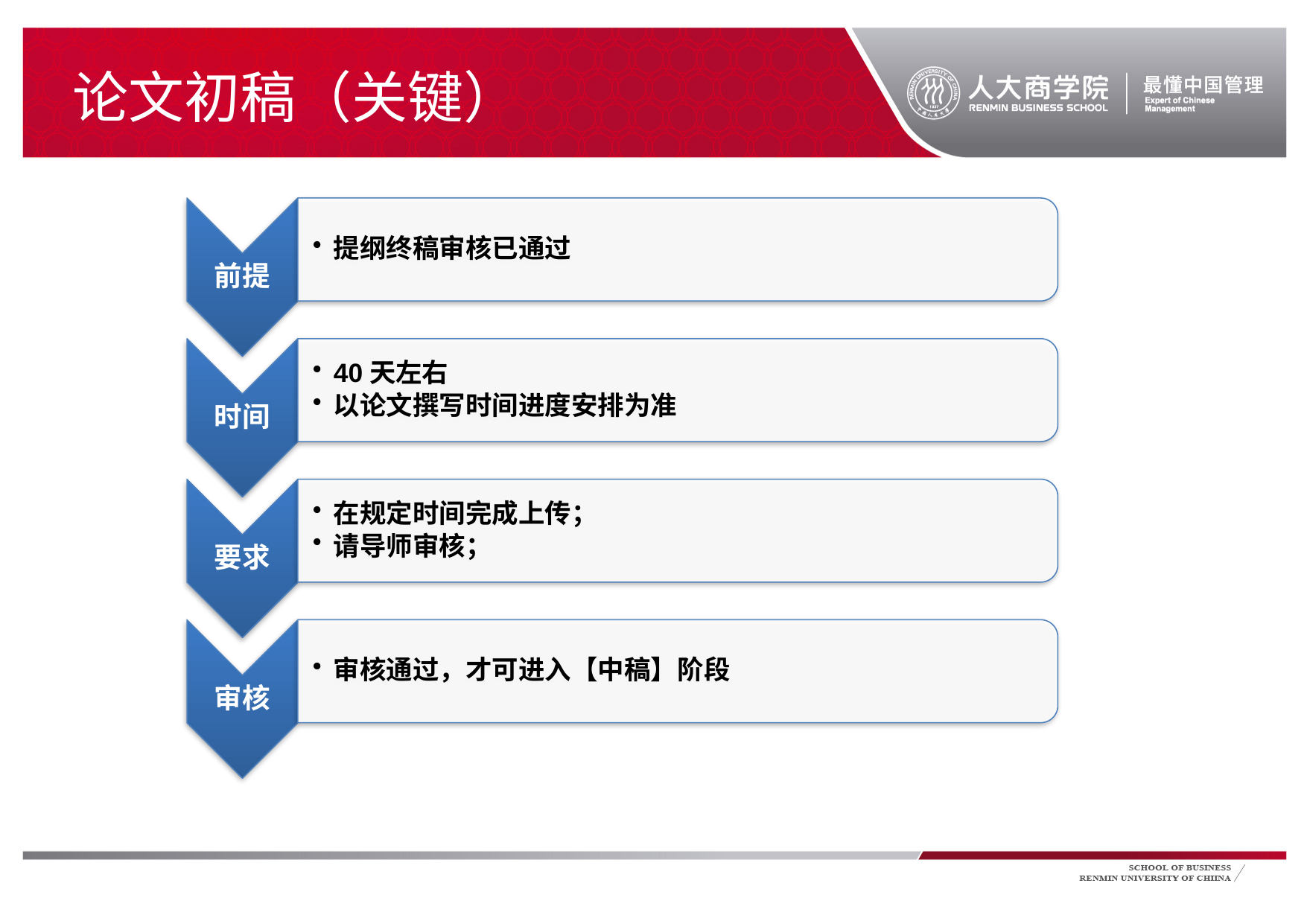

# 论文初稿（关键）
前提
提纲终稿审核已通过
时间
40天左右
以论文撰写时间进度安排为准
要求
在规定时间完成上传；
请导师审核；
审核
审核通过，才可进入【中稿】阶段